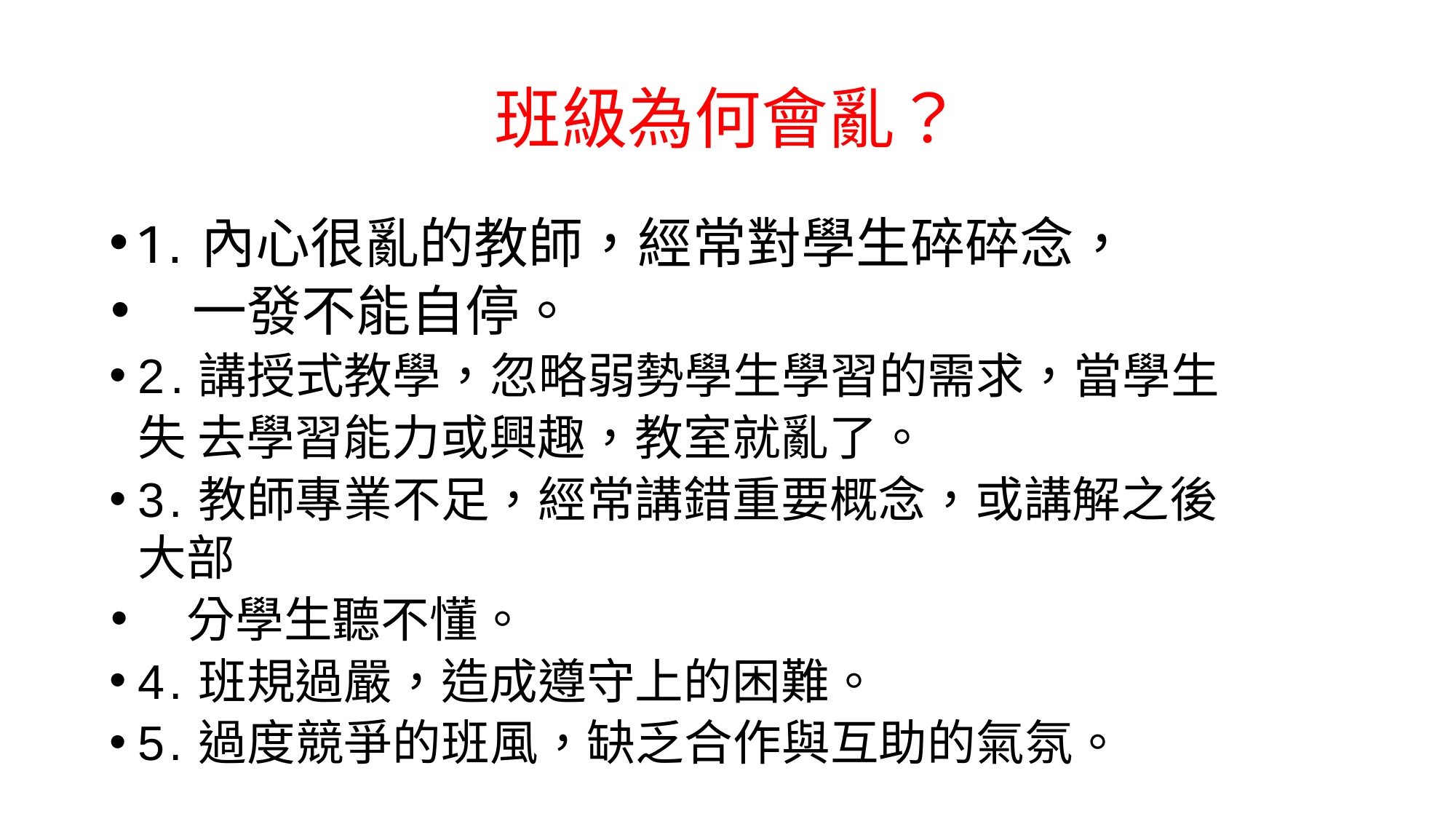

# 班級為何會亂？
1.內心很亂的教師，經常對學生碎碎念，
一發不能自停。
2.講授式教學，忽略弱勢學生學習的需求，當學生失 去學習能力或興趣，教室就亂了。
3.教師專業不足，經常講錯重要概念，或講解之後大部
分學生聽不懂。
4.班規過嚴，造成遵守上的困難。
5.過度競爭的班風，缺乏合作與互助的氣氛。